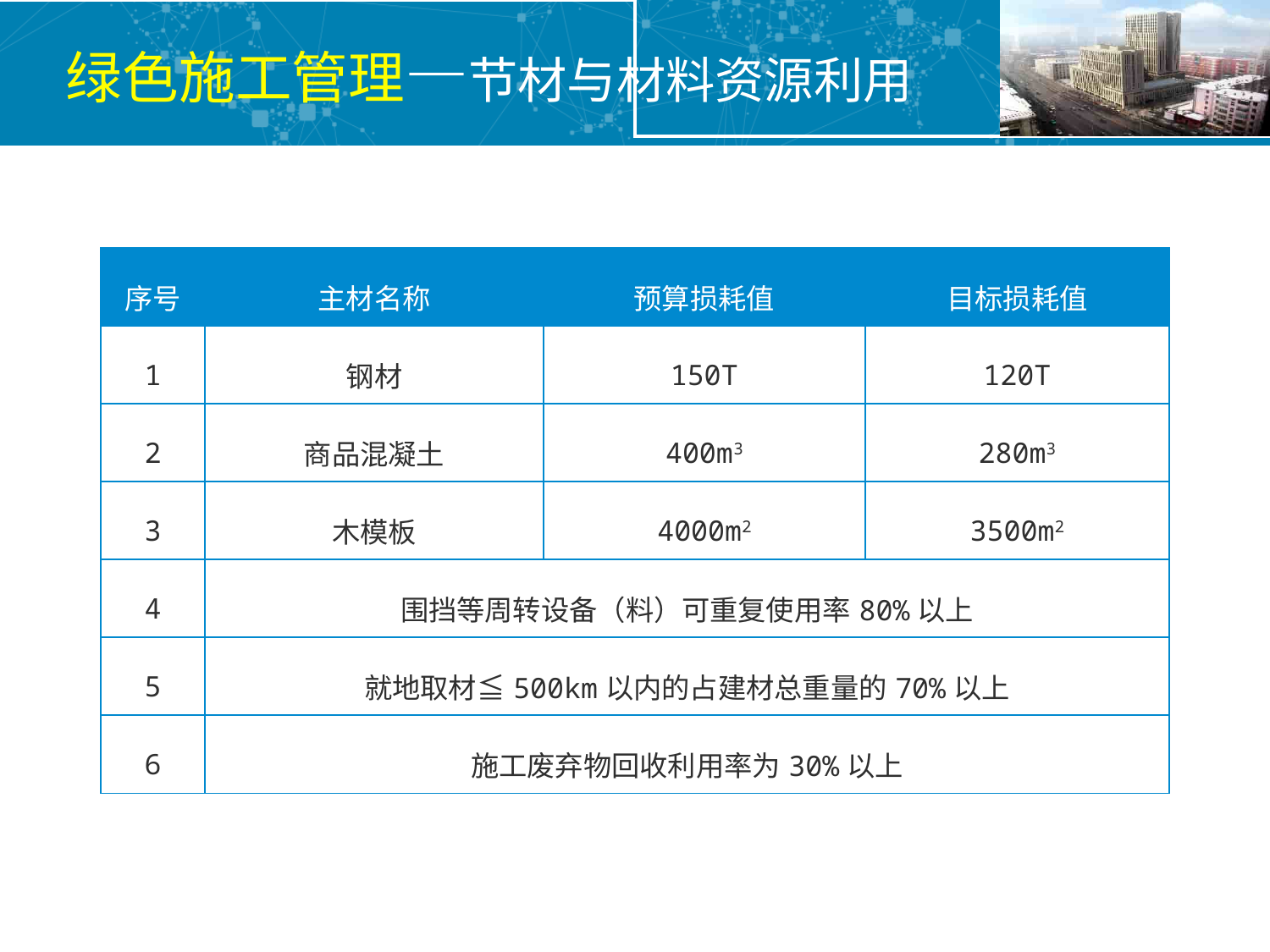

绿色施工管理—节材与材料资源利用
| 序号 | 主材名称 | 预算损耗值 | 目标损耗值 |
| --- | --- | --- | --- |
| 1 | 钢材 | 150T | 120T |
| 2 | 商品混凝土 | 400m3 | 280m3 |
| 3 | 木模板 | 4000m2 | 3500m2 |
| 4 | 围挡等周转设备（料）可重复使用率80%以上 |  |  |
| 5 | 就地取材≦500km以内的占建材总重量的70%以上 |  |  |
| 6 | 施工废弃物回收利用率为30%以上 |  |  |